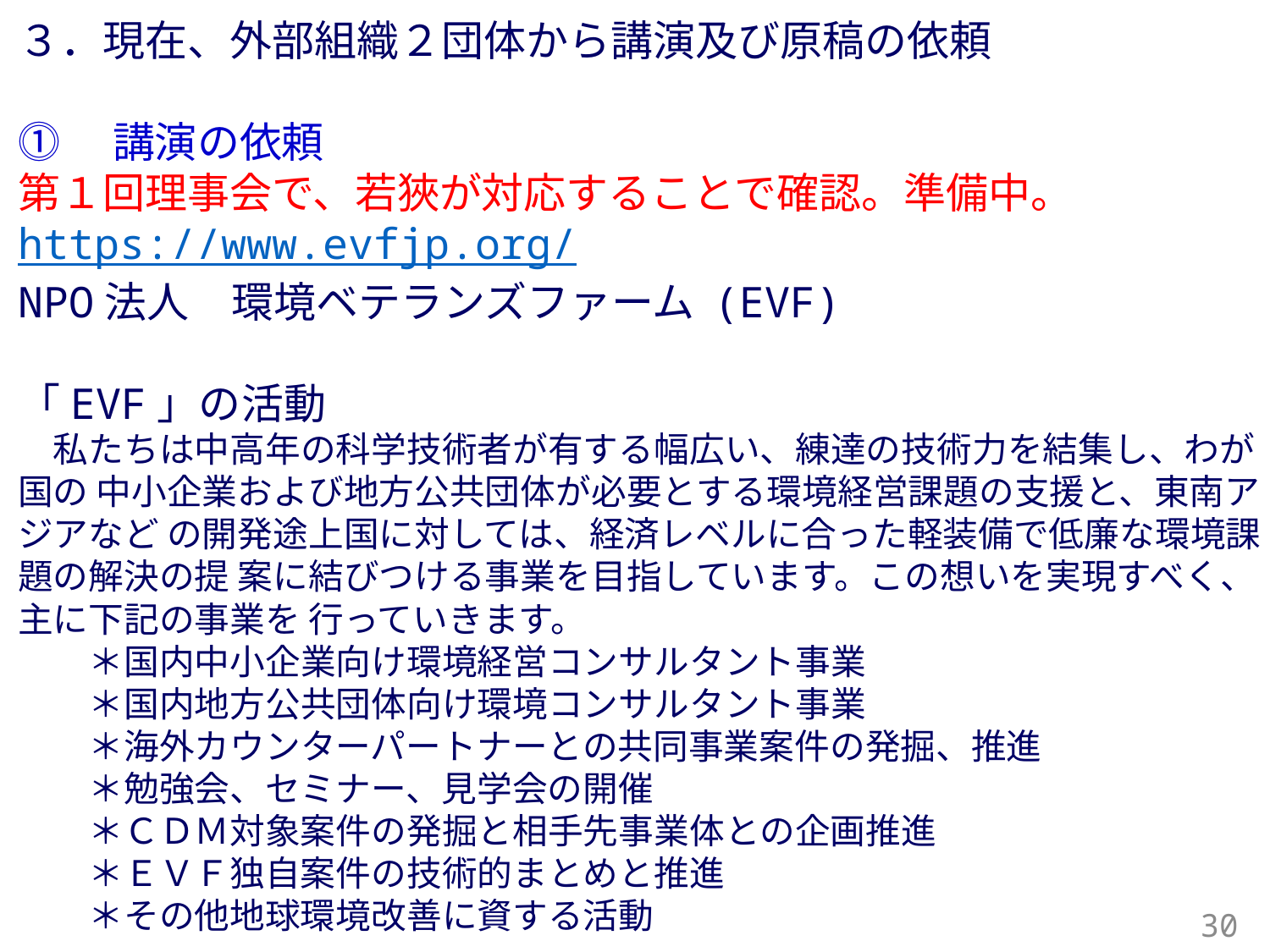

３．現在、外部組織２団体から講演及び原稿の依頼

⓵　講演の依頼
第１回理事会で、若狹が対応することで確認。準備中。
https://www.evfjp.org/
NPO法人　環境ベテランズファーム (EVF)

「EVF」の活動
　私たちは中高年の科学技術者が有する幅広い、練達の技術力を結集し、わが国の 中小企業および地方公共団体が必要とする環境経営課題の支援と、東南アジアなど の開発途上国に対しては、経済レベルに合った軽装備で低廉な環境課題の解決の提 案に結びつける事業を目指しています。この想いを実現すべく、主に下記の事業を 行っていきます。
　　＊国内中小企業向け環境経営コンサルタント事業
　　＊国内地方公共団体向け環境コンサルタント事業
　　＊海外カウンターパートナーとの共同事業案件の発掘、推進
　　＊勉強会、セミナー、見学会の開催
　　＊ＣＤＭ対象案件の発掘と相手先事業体との企画推進
　　＊ＥＶＦ独自案件の技術的まとめと推進
　　＊その他地球環境改善に資する活動
30